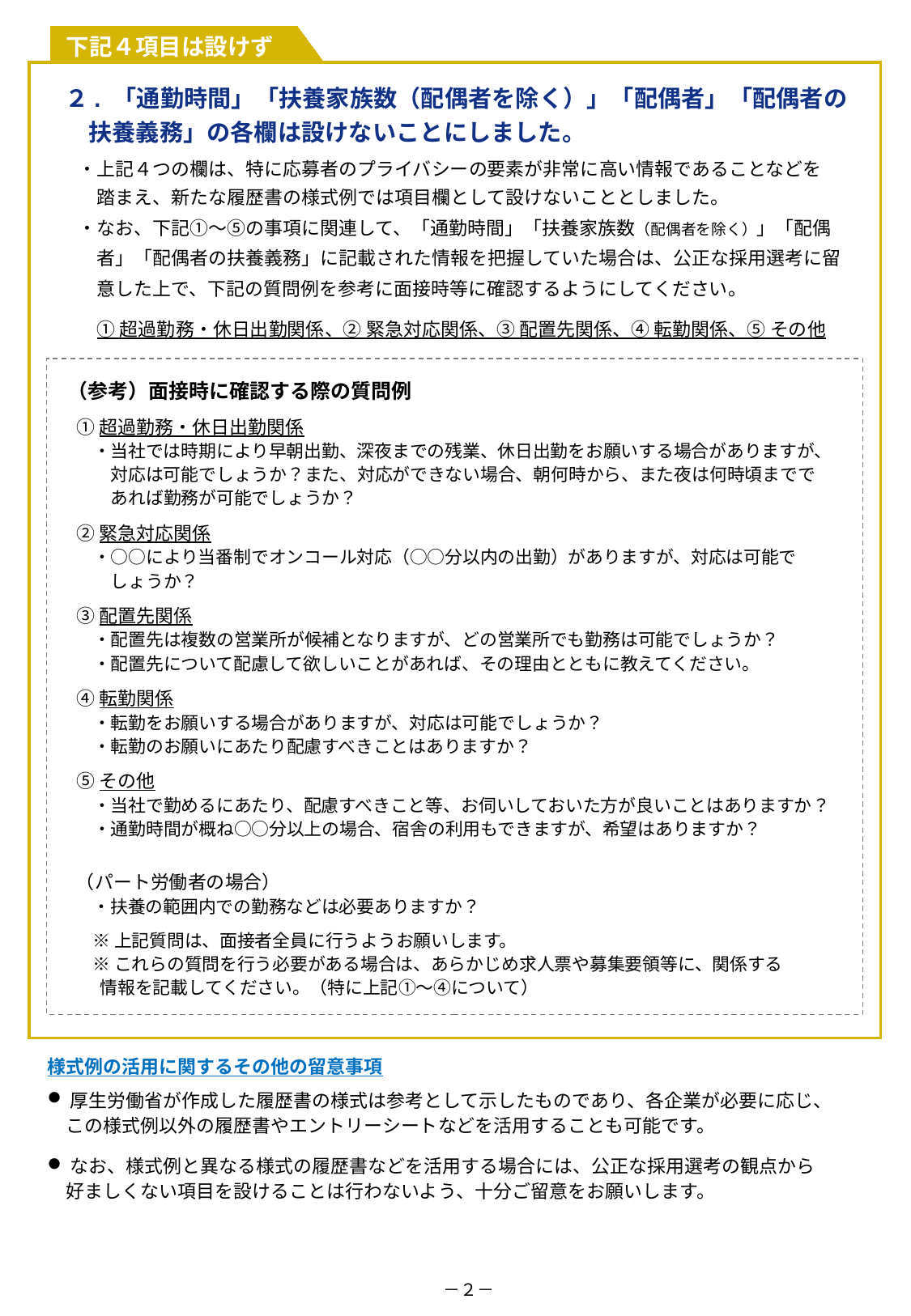

下記４項目は設けず

　２. 「通勤時間」「扶養家族数（配偶者を除く）」「配偶者」「配偶者の
　　扶養義務」の各欄は設けないことにしました。
　　・上記４つの欄は、特に応募者のプライバシーの要素が非常に高い情報であることなどを
　　　踏まえ、新たな履歴書の様式例では項目欄として設けないこととしました。
　　・なお、下記①～⑤の事項に関連して、「通勤時間」「扶養家族数（配偶者を除く）」「配偶
　　　者」「配偶者の扶養義務」に記載された情報を把握していた場合は、公正な採用選考に留
　　　意した上で、下記の質問例を参考に面接時等に確認するようにしてください。
　　　① 超過勤務・休日出勤関係、② 緊急対応関係、③ 配置先関係、④ 転勤関係、⑤ その他

 （参考）面接時に確認する際の質問例

　① 超過勤務・休日出勤関係
　　・当社では時期により早朝出勤、深夜までの残業、休日出勤をお願いする場合がありますが、
　　　対応は可能でしょうか？また、対応ができない場合、朝何時から、また夜は何時頃までで
　　　あれば勤務が可能でしょうか？

　② 緊急対応関係
　　・○○により当番制でオンコール対応（○○分以内の出勤）がありますが、対応は可能で
　　　しょうか？

　③ 配置先関係
　　・配置先は複数の営業所が候補となりますが、どの営業所でも勤務は可能でしょうか？
　　・配置先について配慮して欲しいことがあれば、その理由とともに教えてください。

　④ 転勤関係
　　・転勤をお願いする場合がありますが、対応は可能でしょうか？
　　・転勤のお願いにあたり配慮すべきことはありますか？

　⑤ その他
　　・当社で勤めるにあたり、配慮すべきこと等、お伺いしておいた方が良いことはありますか？
　　・通勤時間が概ね○○分以上の場合、宿舎の利用もできますが、希望はありますか？
　（パート労働者の場合）
　　・扶養の範囲内での勤務などは必要ありますか？
　　※ 上記質問は、面接者全員に行うようお願いします。
　　※ これらの質問を行う必要がある場合は、あらかじめ求人票や募集要領等に、関係する
          情報を記載してください。（特に上記①～④について）
様式例の活用に関するその他の留意事項
厚生労働省が作成した履歴書の様式は参考として示したものであり、各企業が必要に応じ、
　この様式例以外の履歴書やエントリーシートなどを活用することも可能です。
なお、様式例と異なる様式の履歴書などを活用する場合には、公正な採用選考の観点から
　好ましくない項目を設けることは行わないよう、十分ご留意をお願いします。
－２－